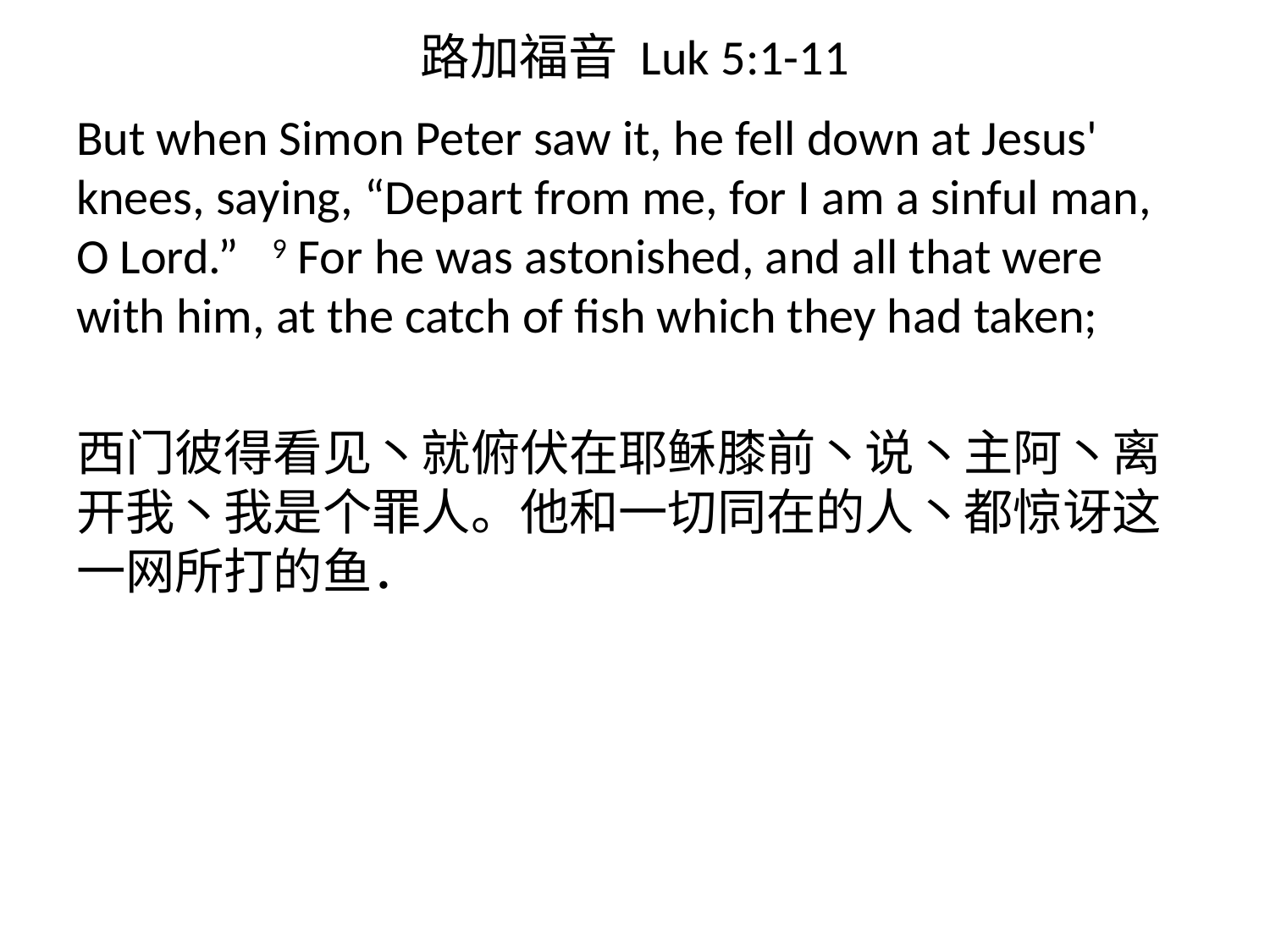

# 路加福音 Luk 5:1-11
But when Simon Peter saw it, he fell down at Jesus' knees, saying, “Depart from me, for I am a sinful man, O Lord.”   9 For he was astonished, and all that were with him, at the catch of fish which they had taken;

西门彼得看见丶就俯伏在耶稣膝前丶说丶主阿丶离开我丶我是个罪人。他和一切同在的人丶都惊讶这一网所打的鱼．